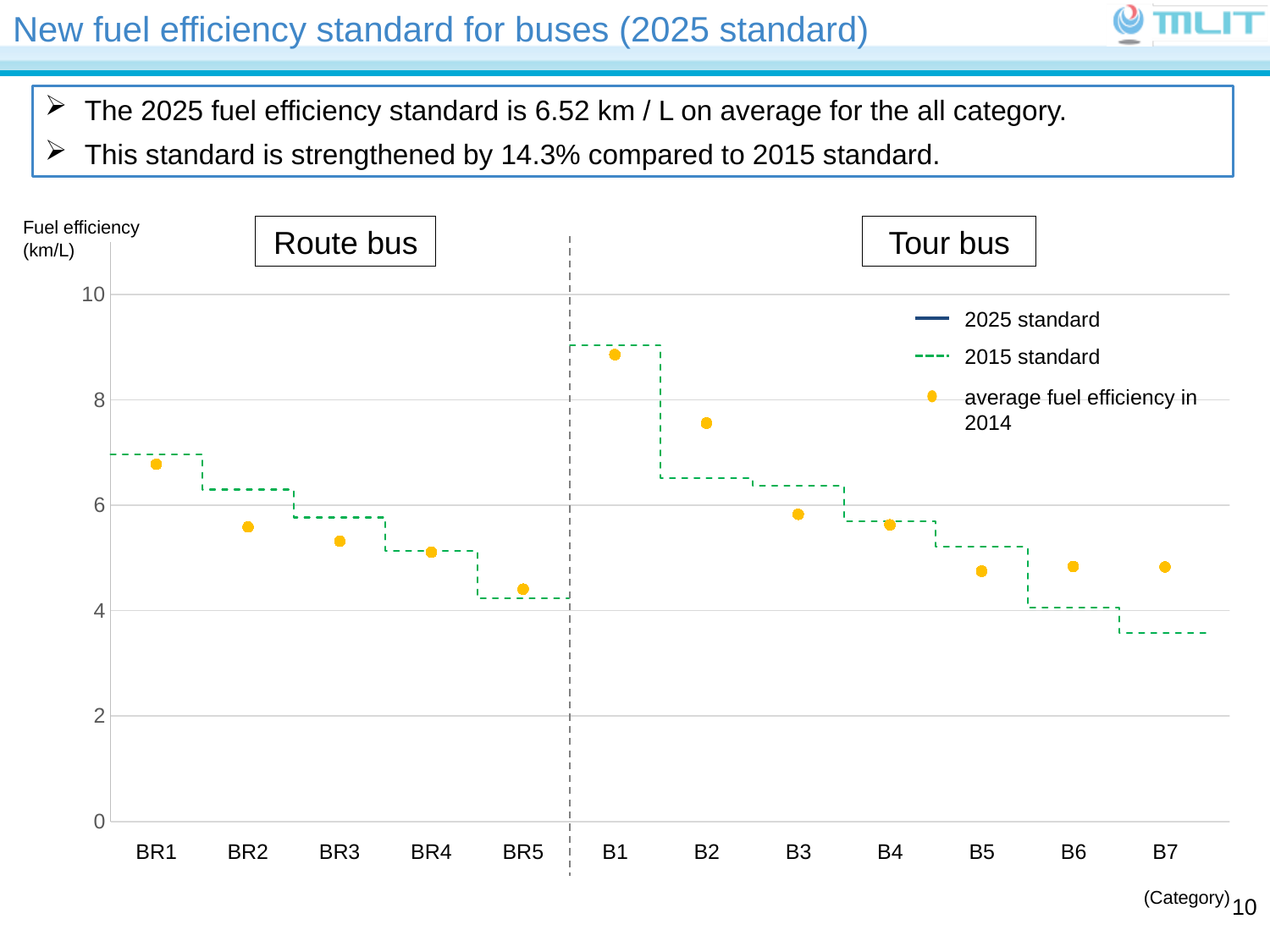

New fuel efficiency standard for buses (2025 standard)
The 2025 fuel efficiency standard is 6.52 km / L on average for the all category.
This standard is strengthened by 14.3% compared to 2015 standard.
Fuel efficiency (km/L)
Route bus
Tour bus

### Chart

| Category | 2025年度基準案 | 2014年度平均燃費値 | 2015年度基準 |
|---|---|---|---|
2025 standard
2015 standard
average fuel efficiency in 2014

BR1
BR2
BR3
BR4
BR5
B1
B2
B3
B4
B5
B6
B7
(Category)
10